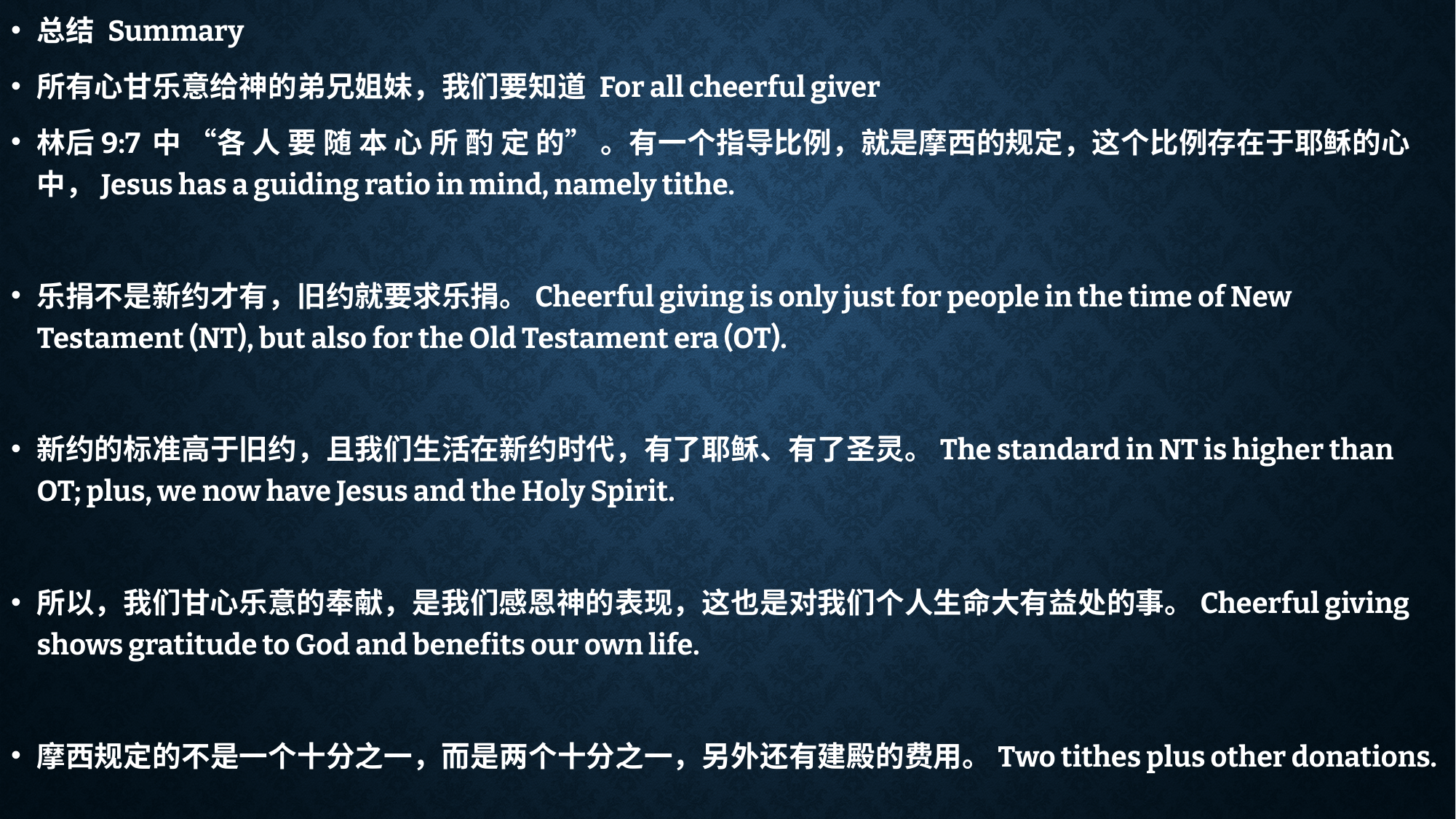

总结 Summary
所有心甘乐意给神的弟兄姐妹，我们要知道 For all cheerful giver
林后9:7 中 “各 人 要 随 本 心 所 酌 定 的” 。有一个指导比例，就是摩西的规定，这个比例存在于耶稣的心中，Jesus has a guiding ratio in mind, namely tithe.

乐捐不是新约才有，旧约就要求乐捐。Cheerful giving is only just for people in the time of New Testament (NT), but also for the Old Testament era (OT).

新约的标准高于旧约，且我们生活在新约时代，有了耶稣、有了圣灵。The standard in NT is higher than OT; plus, we now have Jesus and the Holy Spirit.

所以，我们甘心乐意的奉献，是我们感恩神的表现，这也是对我们个人生命大有益处的事。Cheerful giving shows gratitude to God and benefits our own life.

摩西规定的不是一个十分之一，而是两个十分之一，另外还有建殿的费用。Two tithes plus other donations.